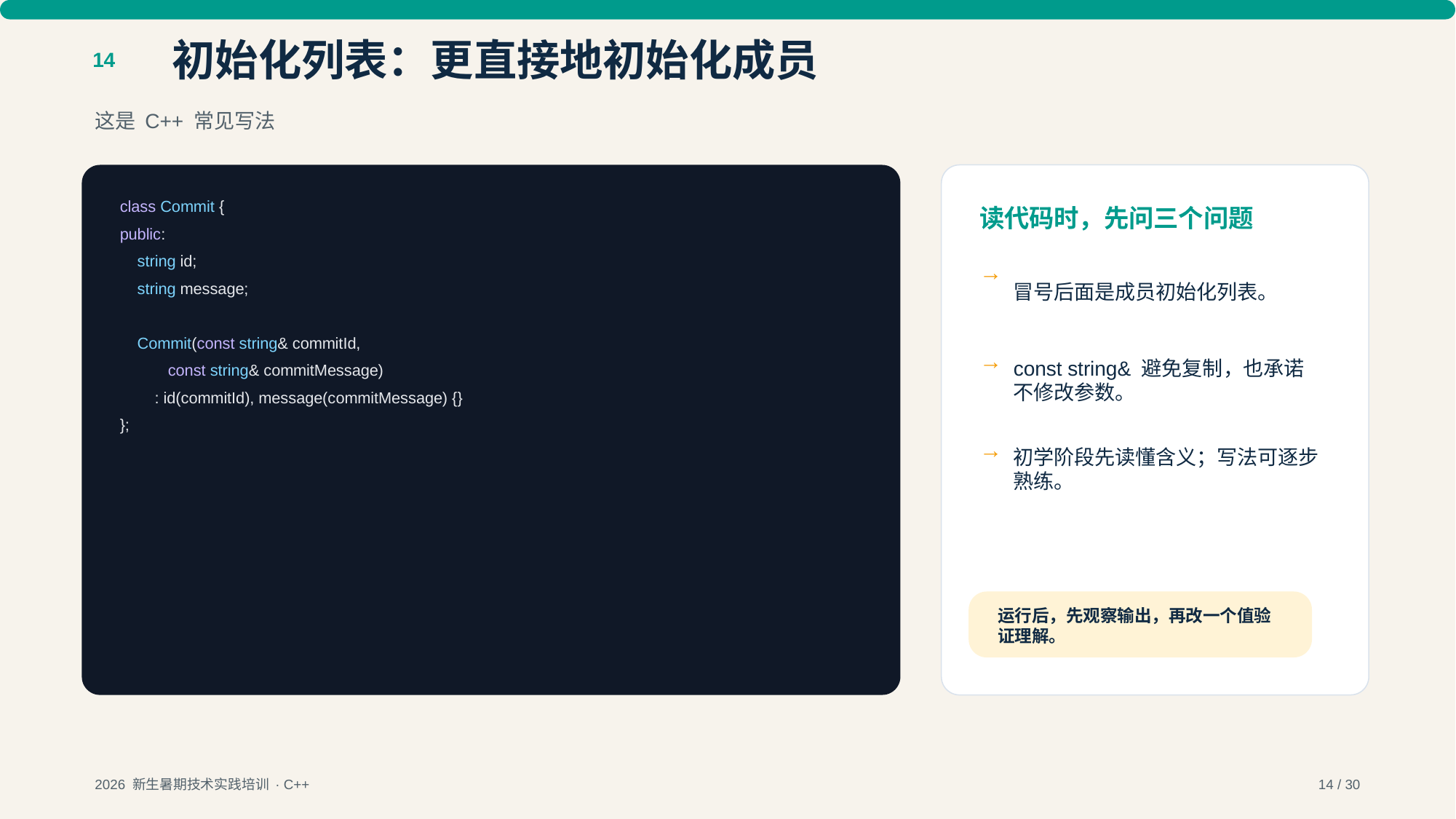

初始化列表：更直接地初始化成员
14
这是 C++ 常见写法

class Commit {
读代码时，先问三个问题
public:
    string id;
→
冒号后面是成员初始化列表。
    string message;

    Commit(const string& commitId,
→
const string& 避免复制，也承诺不修改参数。
           const string& commitMessage)
        : id(commitId), message(commitMessage) {}
};
→
初学阶段先读懂含义；写法可逐步熟练。

运行后，先观察输出，再改一个值验证理解。
2026 新生暑期技术实践培训 · C++
14 / 30